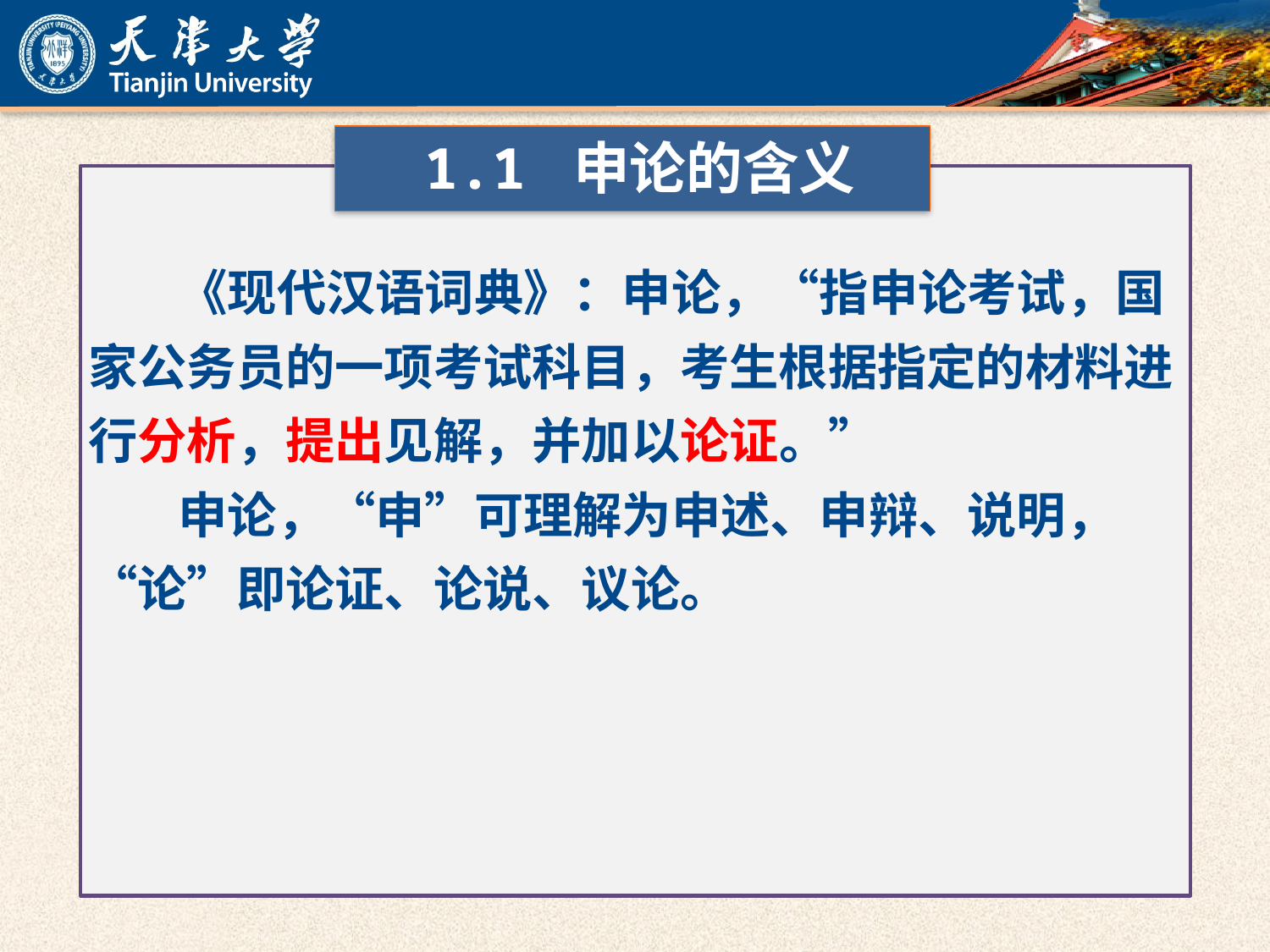

1.1 申论的含义

《现代汉语词典》：申论，“指申论考试，国家公务员的一项考试科目，考生根据指定的材料进行分析，提出见解，并加以论证。”
申论，“申”可理解为申述、申辩、说明，“论”即论证、论说、议论。